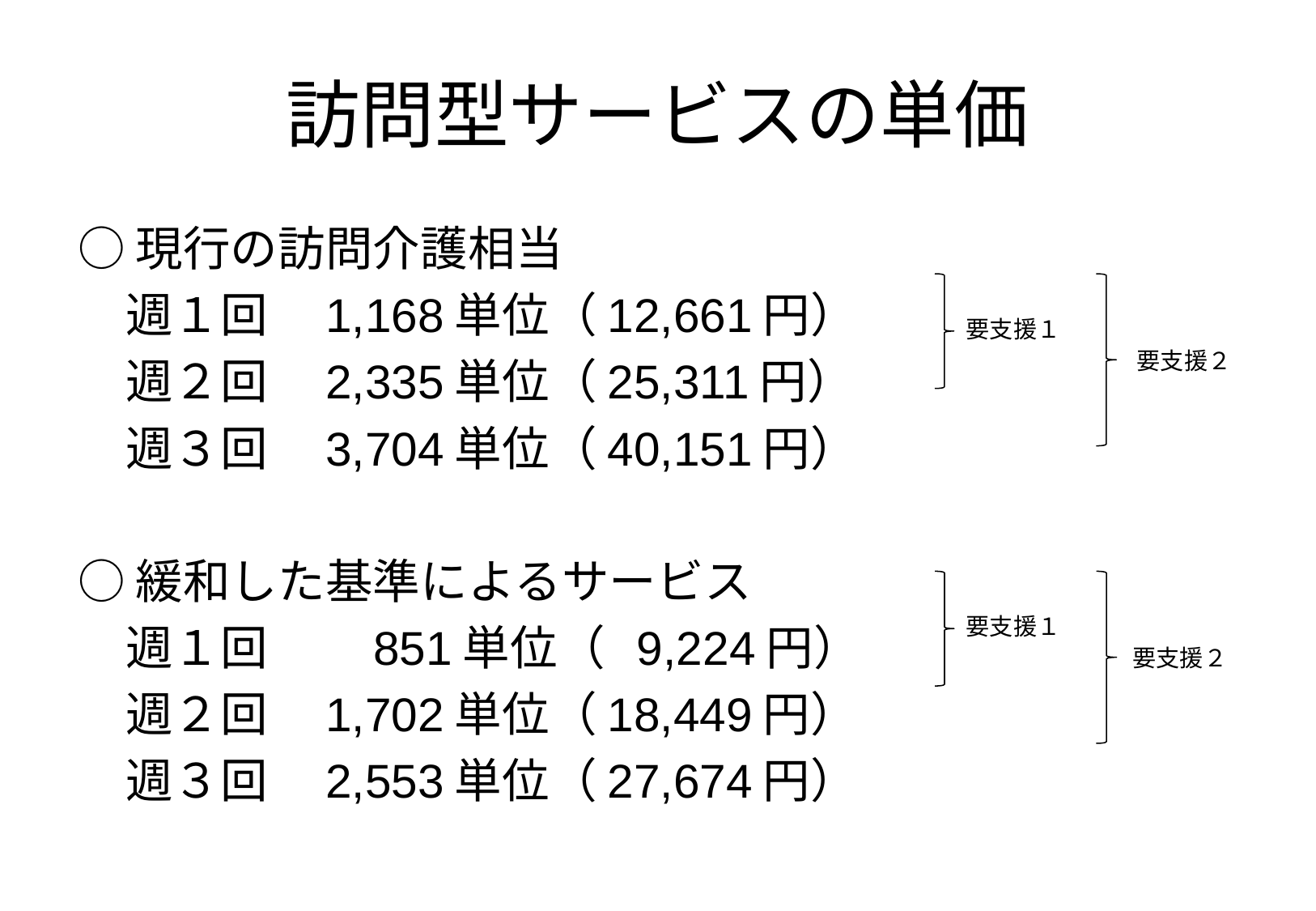

# 訪問型サービスの単価
○現行の訪問介護相当
　週１回　1,168単位（12,661円）
　週２回　2,335単位（25,311円）
　週３回　3,704単位（40,151円）

○緩和した基準によるサービス
　週１回　　851単位（  9,224円）
　週２回　1,702単位（18,449円）
　週３回　2,553単位（27,674円）

要支援１
要支援２

要支援１
要支援２